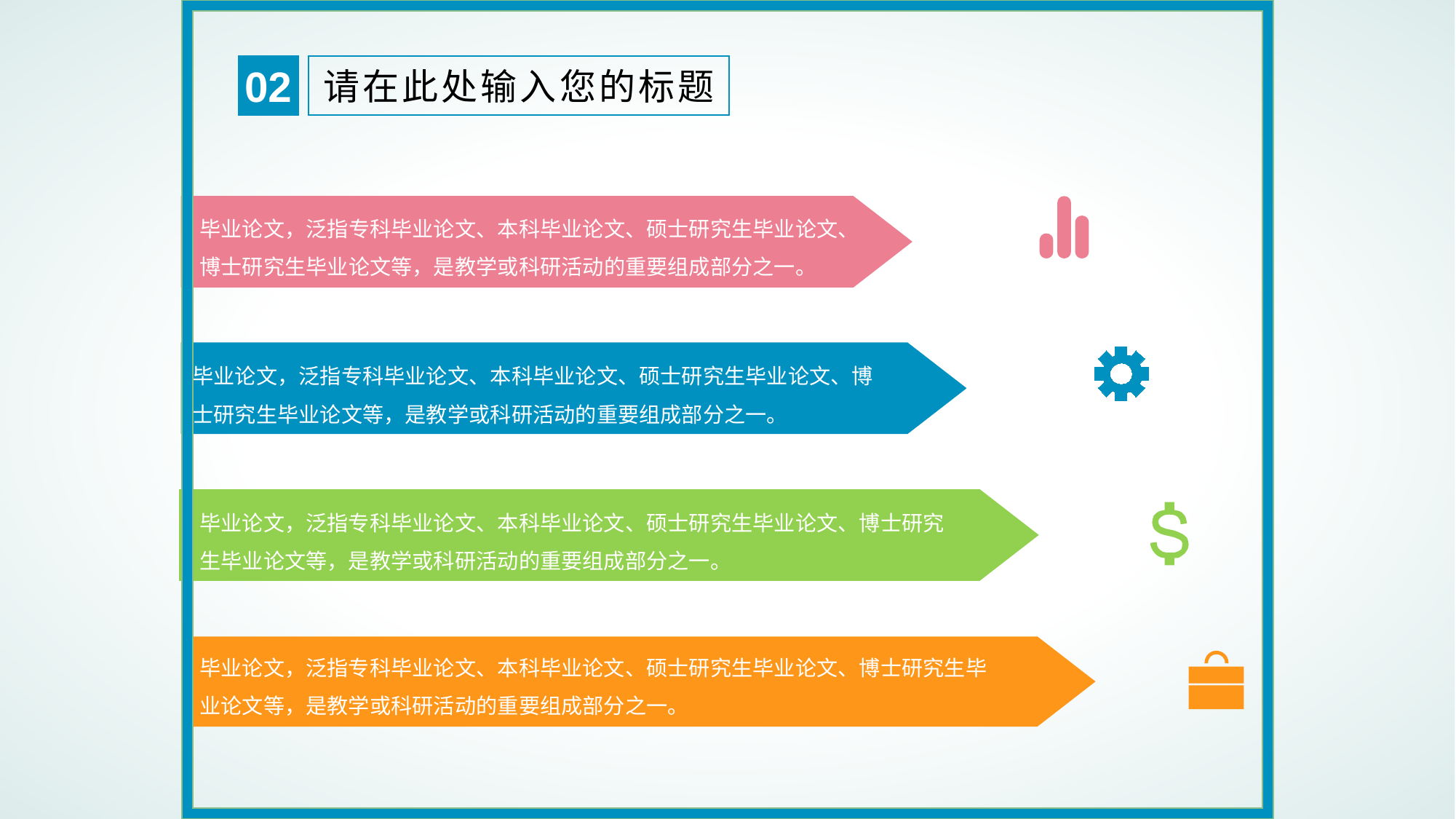

02
请在此处输入您的标题

毕业论文，泛指专科毕业论文、本科毕业论文、硕士研究生毕业论文、博士研究生毕业论文等，是教学或科研活动的重要组成部分之一。

毕业论文，泛指专科毕业论文、本科毕业论文、硕士研究生毕业论文、博士研究生毕业论文等，是教学或科研活动的重要组成部分之一。

毕业论文，泛指专科毕业论文、本科毕业论文、硕士研究生毕业论文、博士研究生毕业论文等，是教学或科研活动的重要组成部分之一。

毕业论文，泛指专科毕业论文、本科毕业论文、硕士研究生毕业论文、博士研究生毕业论文等，是教学或科研活动的重要组成部分之一。